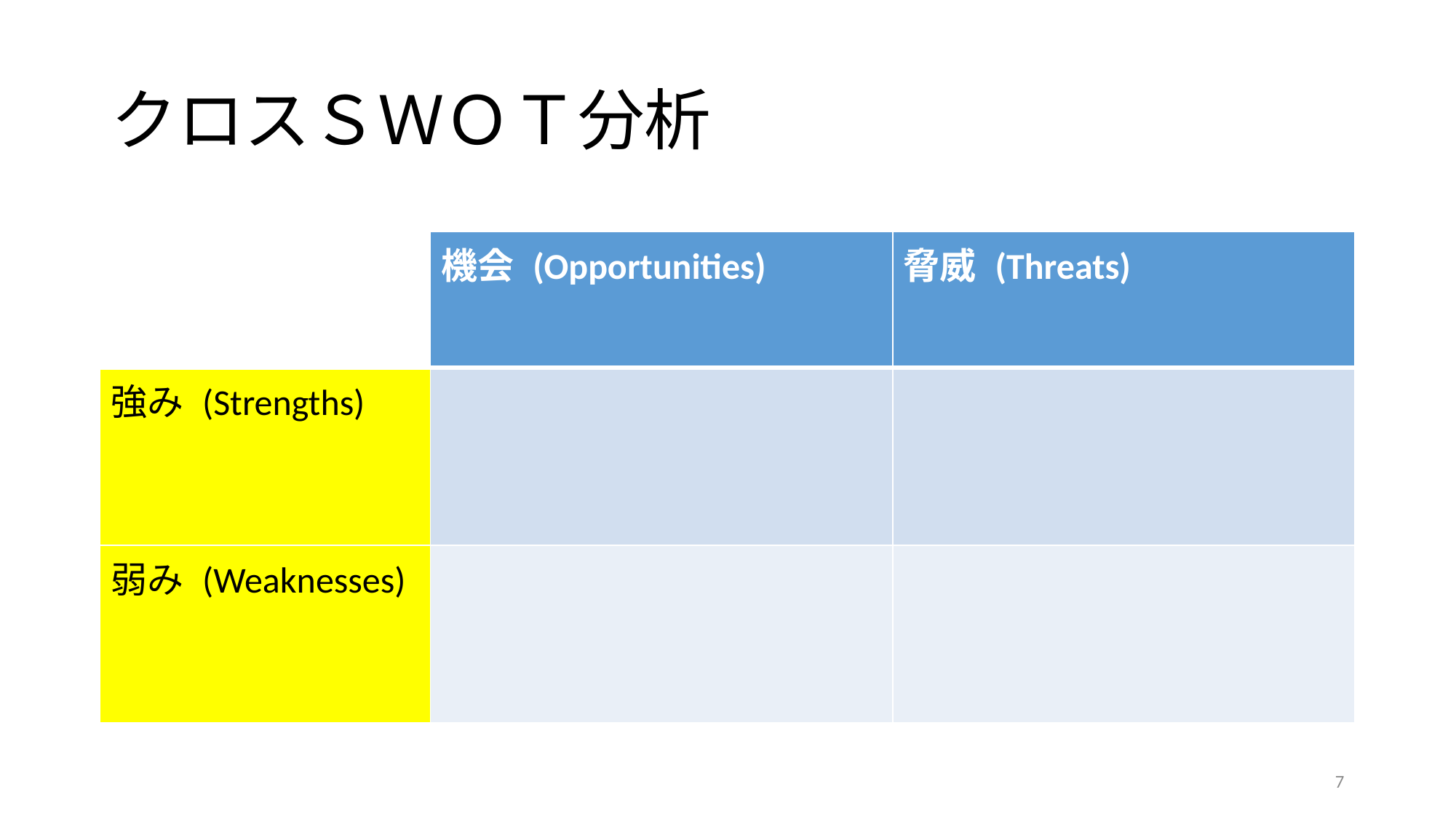

# クロスＳＷＯＴ分析
|  | 機会 (Opportunities) | 脅威 (Threats) |
| --- | --- | --- |
| 強み (Strengths) |  |  |
| 弱み (Weaknesses) |  |  |
7